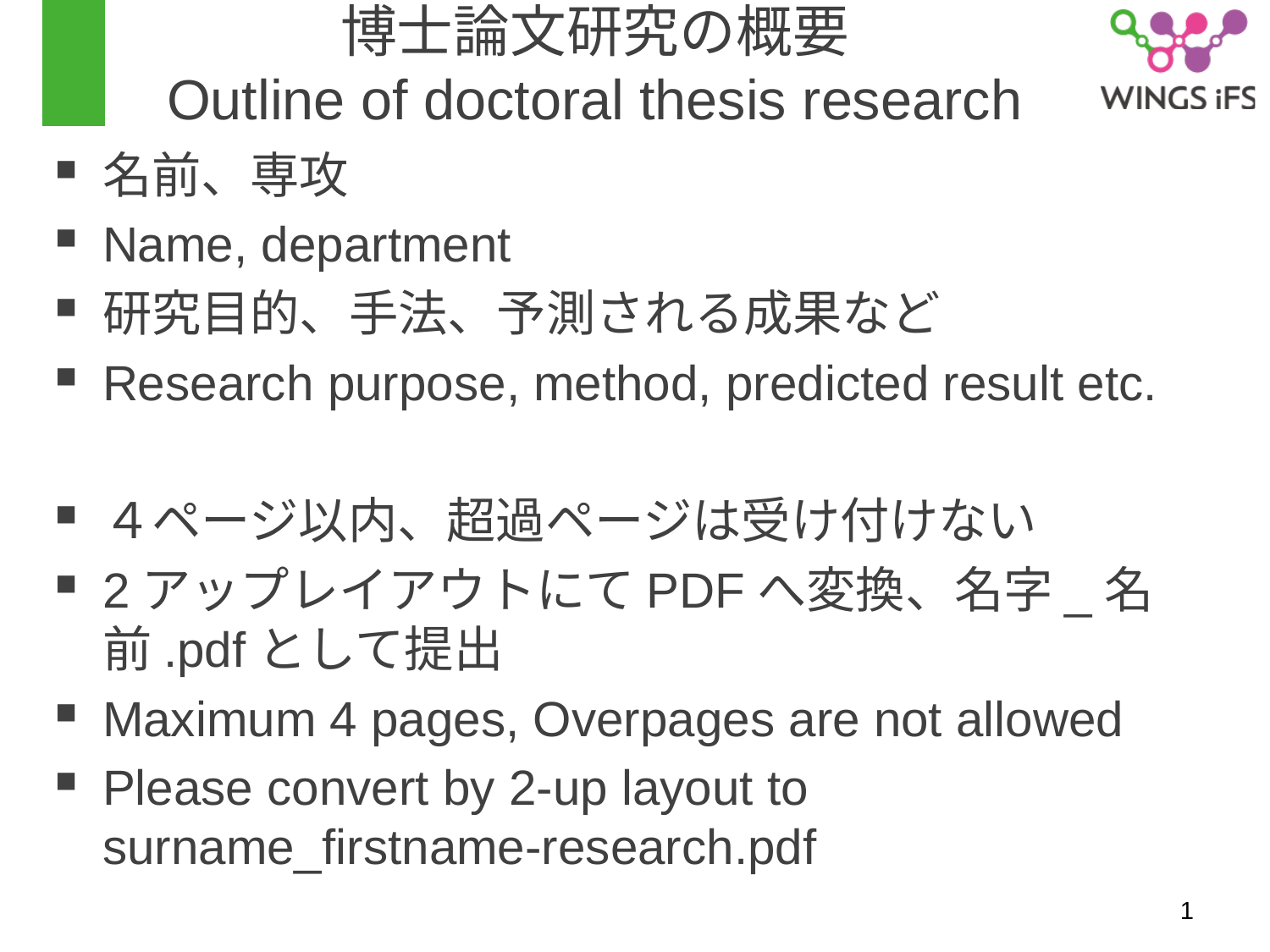

# 博士論文研究の概要 Outline of doctoral thesis research
名前、専攻
Name, department
研究目的、手法、予測される成果など
Research purpose, method, predicted result etc.

４ページ以内、超過ページは受け付けない
2アップレイアウトにてPDFへ変換、名字_名前.pdfとして提出
Maximum 4 pages, Overpages are not allowed
Please convert by 2-up layout to surname_firstname-research.pdf
1